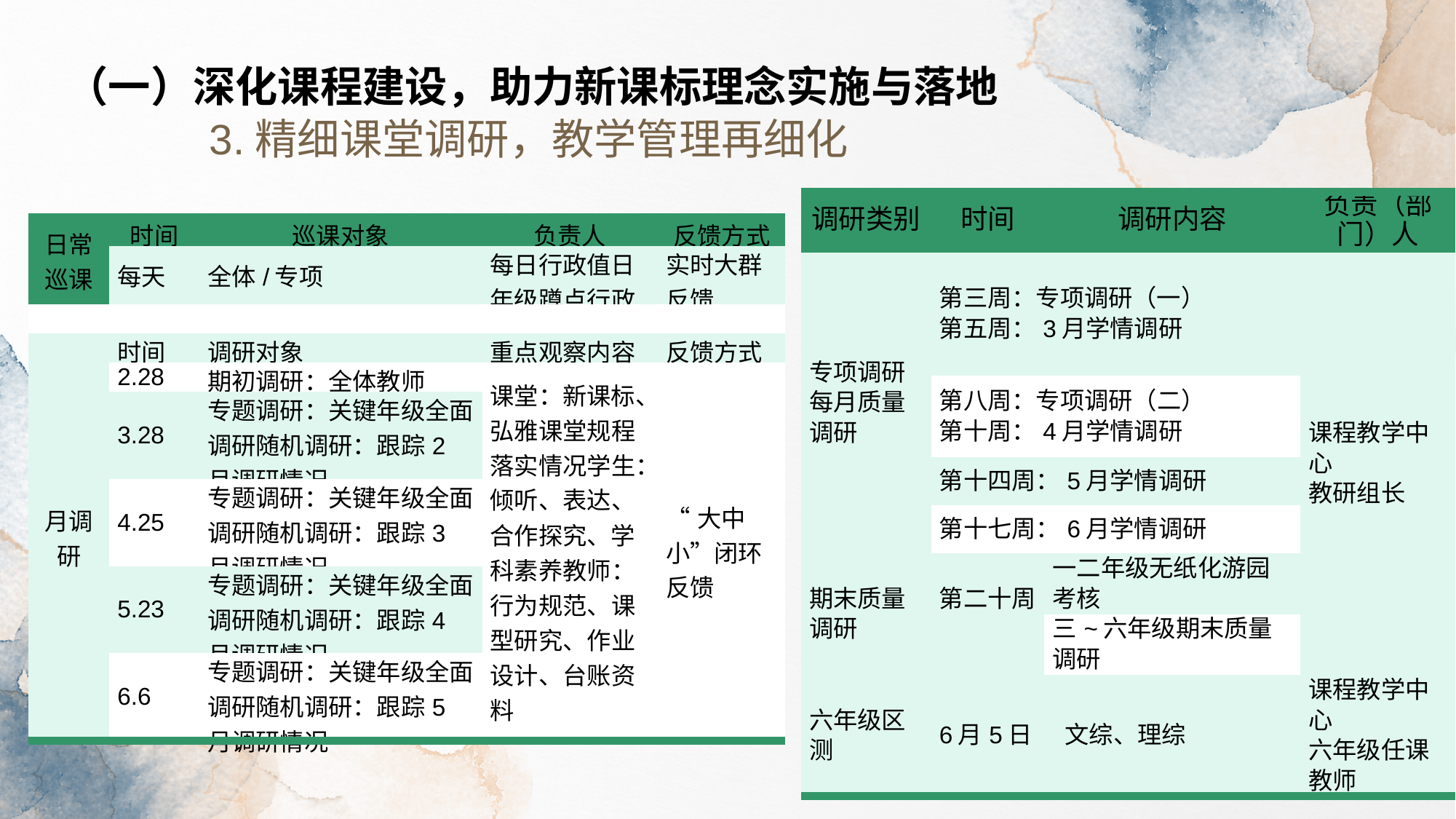

（一）深化课程建设，助力新课标理念实施与落地
3.精细课堂调研，教学管理再细化
| 调研类别 | 时间 | 调研内容 | 负责（部门）人 |
| --- | --- | --- | --- |
| 专项调研 每月质量调研 | 第三周：专项调研（一） 第五周：3月学情调研 |  | 课程教学中心 教研组长 |
|  | 第八周：专项调研（二） 第十周：4月学情调研 |  |  |
|  | 第十四周：5月学情调研 |  |  |
|  | 第十七周：6月学情调研 |  |  |
| 期末质量调研 | 第二十周 | 一二年级无纸化游园考核 |  |
|  |  | 三~六年级期末质量调研 |  |
| 六年级区测 | 6月5日 | 文综、理综 | 课程教学中心 六年级任课教师 |
| 日常巡课 | 时间 | 巡课对象 | 负责人 | 反馈方式 |
| --- | --- | --- | --- | --- |
|  | 每天 | 全体/专项 | 每日行政值日年级蹲点行政 | 实时大群反馈 |
|  |  |  |  |  |
| 月调研 | 时间 | 调研对象 | 重点观察内容 | 反馈方式 |
|  | 2.28 | 期初调研：全体教师 | 课堂：新课标、弘雅课堂规程落实情况学生：倾听、表达、合作探究、学科素养教师：行为规范、课型研究、作业设计、台账资料 | “大中小”闭环反馈 |
|  | 3.28 | 专题调研：关键年级全面调研随机调研：跟踪2月调研情况 |  |  |
|  | 4.25 | 专题调研：关键年级全面调研随机调研：跟踪3月调研情况 |  |  |
|  | 5.23 | 专题调研：关键年级全面调研随机调研：跟踪4月调研情况 |  |  |
|  | 6.6 | 专题调研：关键年级全面调研随机调研：跟踪5月调研情况 |  |  |